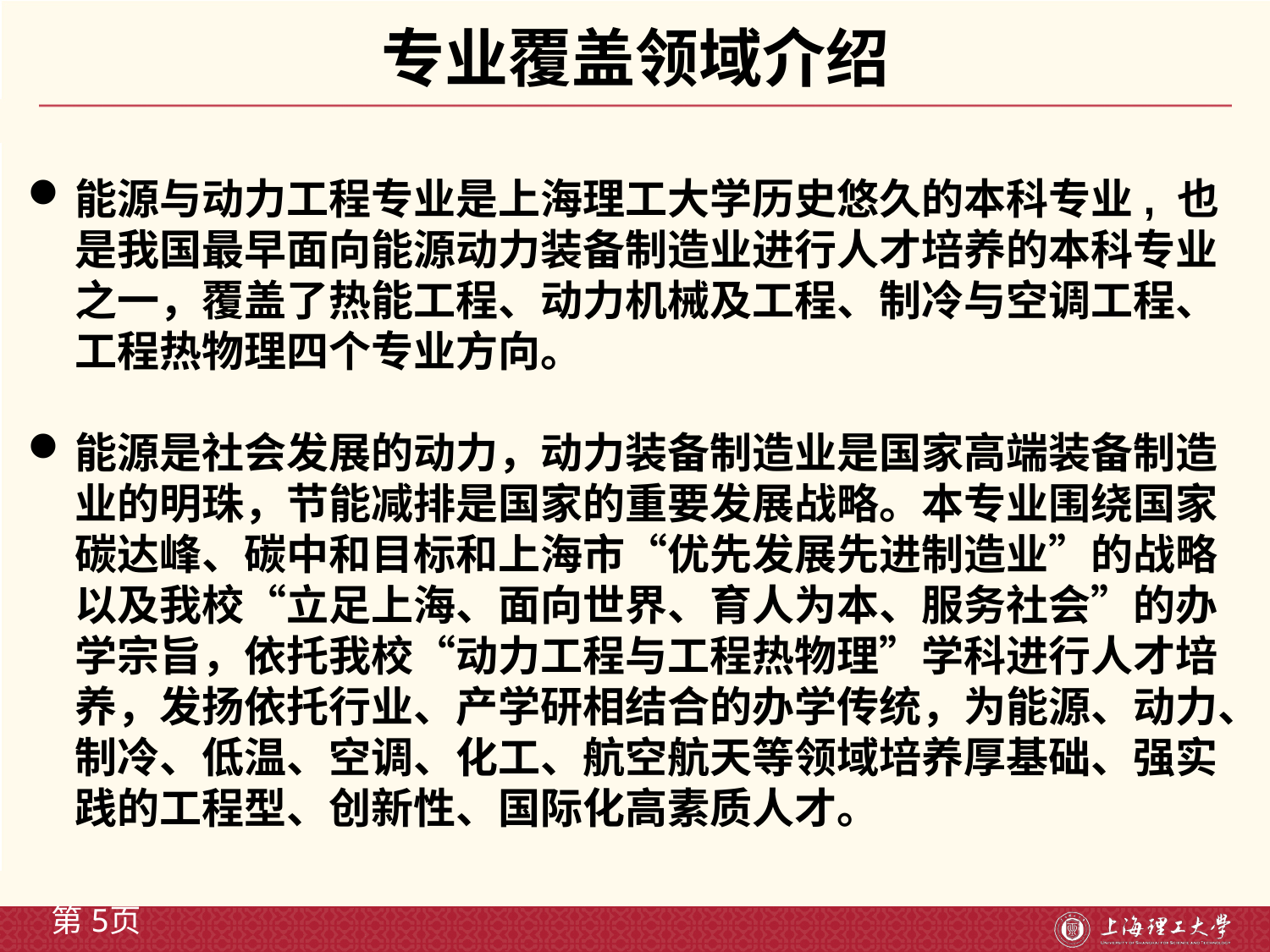

# 专业覆盖领域介绍
能源与动力工程专业是上海理工大学历史悠久的本科专业, 也是我国最早面向能源动力装备制造业进行人才培养的本科专业之一，覆盖了热能工程、动力机械及工程、制冷与空调工程、工程热物理四个专业方向。

能源是社会发展的动力，动力装备制造业是国家高端装备制造业的明珠，节能减排是国家的重要发展战略。本专业围绕国家碳达峰、碳中和目标和上海市“优先发展先进制造业”的战略以及我校“立足上海、面向世界、育人为本、服务社会”的办学宗旨，依托我校“动力工程与工程热物理”学科进行人才培养，发扬依托行业、产学研相结合的办学传统，为能源、动力、制冷、低温、空调、化工、航空航天等领域培养厚基础、强实践的工程型、创新性、国际化高素质人才。
第5页